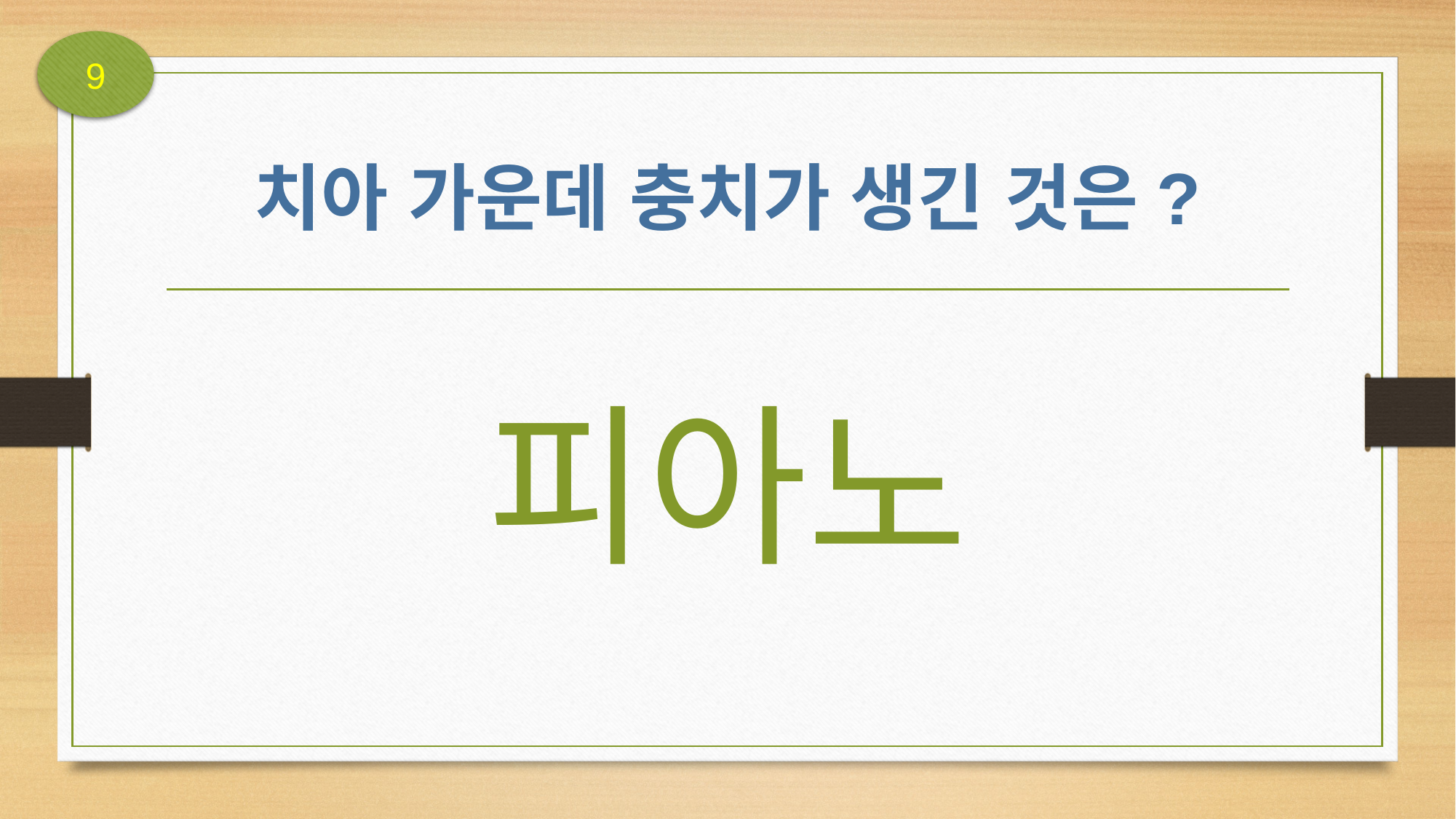

9
# 치아 가운데 충치가 생긴 것은?
피아노